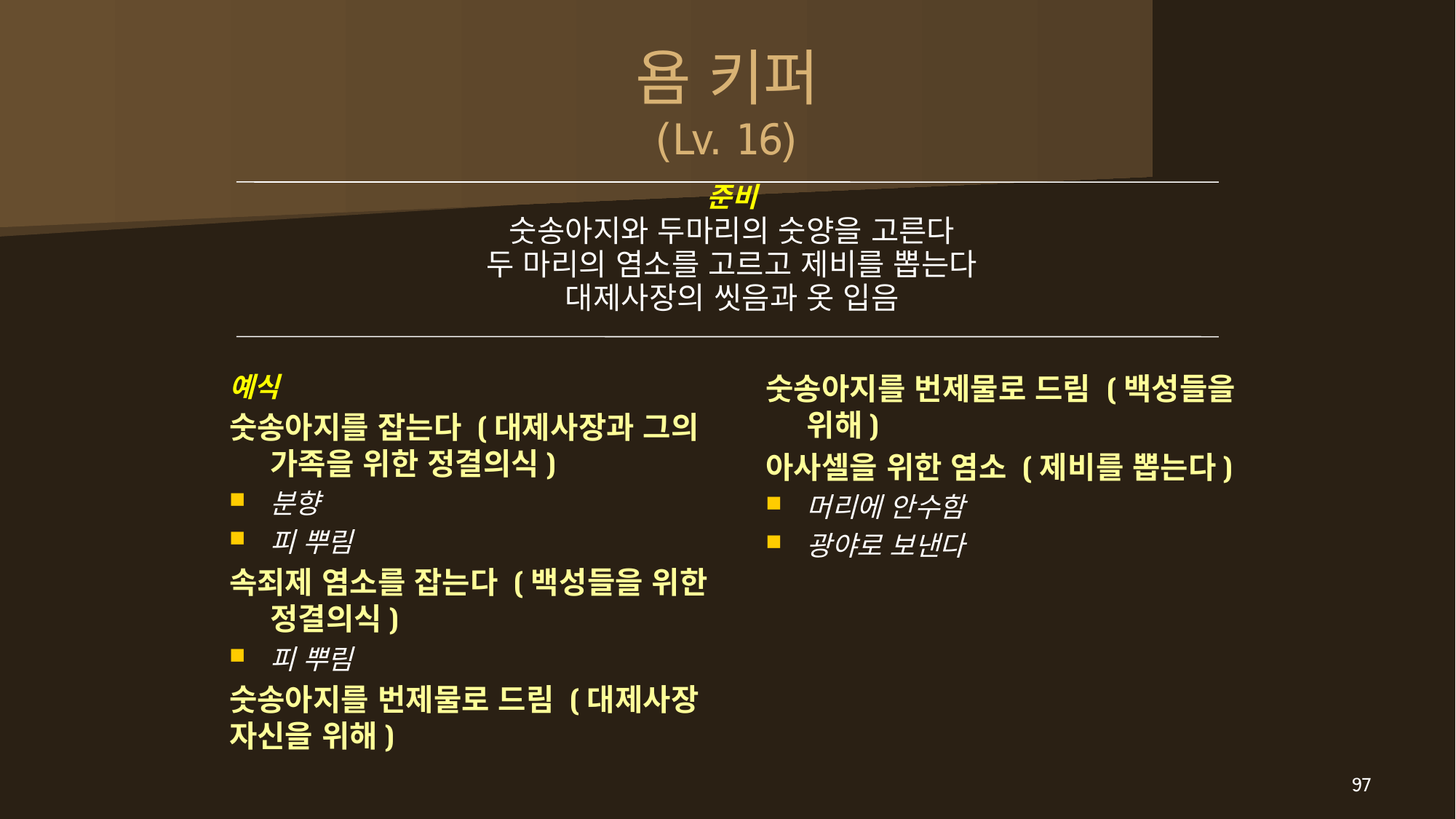

# 욤 키퍼 (Lv. 16)
준비
숫송아지와 두마리의 숫양을 고른다
두 마리의 염소를 고르고 제비를 뽑는다
대제사장의 씻음과 옷 입음

예식
숫송아지를 잡는다 (대제사장과 그의 가족을 위한 정결의식)
분향
피 뿌림
속죄제 염소를 잡는다 (백성들을 위한 정결의식)
피 뿌림
숫송아지를 번제물로 드림 (대제사장 자신을 위해)
숫송아지를 번제물로 드림 (백성들을 위해)
아사셀을 위한 염소 (제비를 뽑는다)
머리에 안수함
광야로 보낸다
97